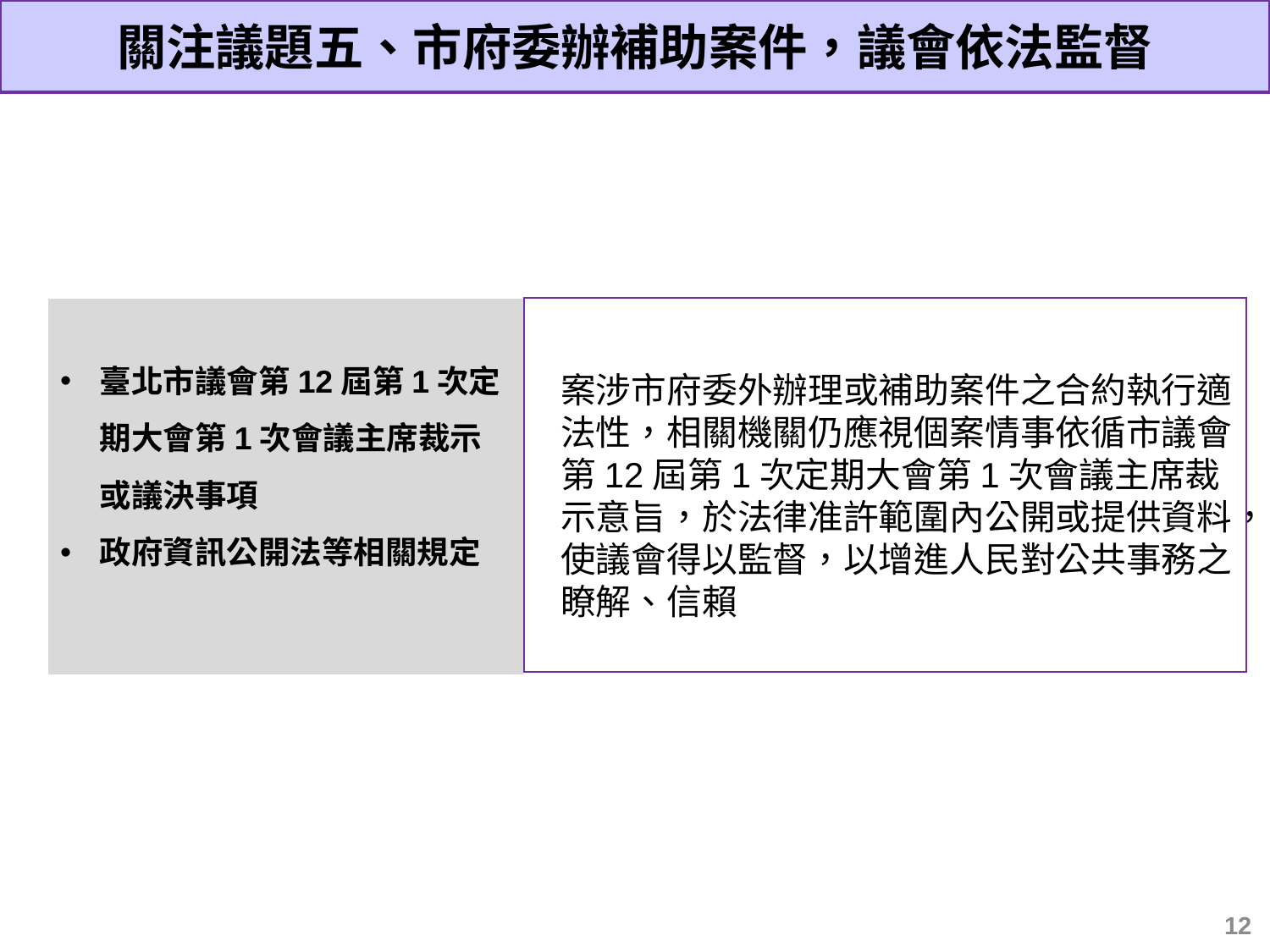

關注議題五、市府委辦補助案件，議會依法監督

臺北市議會第12屆第1次定期大會第1次會議主席裁示或議決事項
政府資訊公開法等相關規定

案涉市府委外辦理或補助案件之合約執行適法性，相關機關仍應視個案情事依循市議會第12屆第1次定期大會第1次會議主席裁示意旨，於法律准許範圍內公開或提供資料，使議會得以監督，以增進人民對公共事務之瞭解、信賴
12